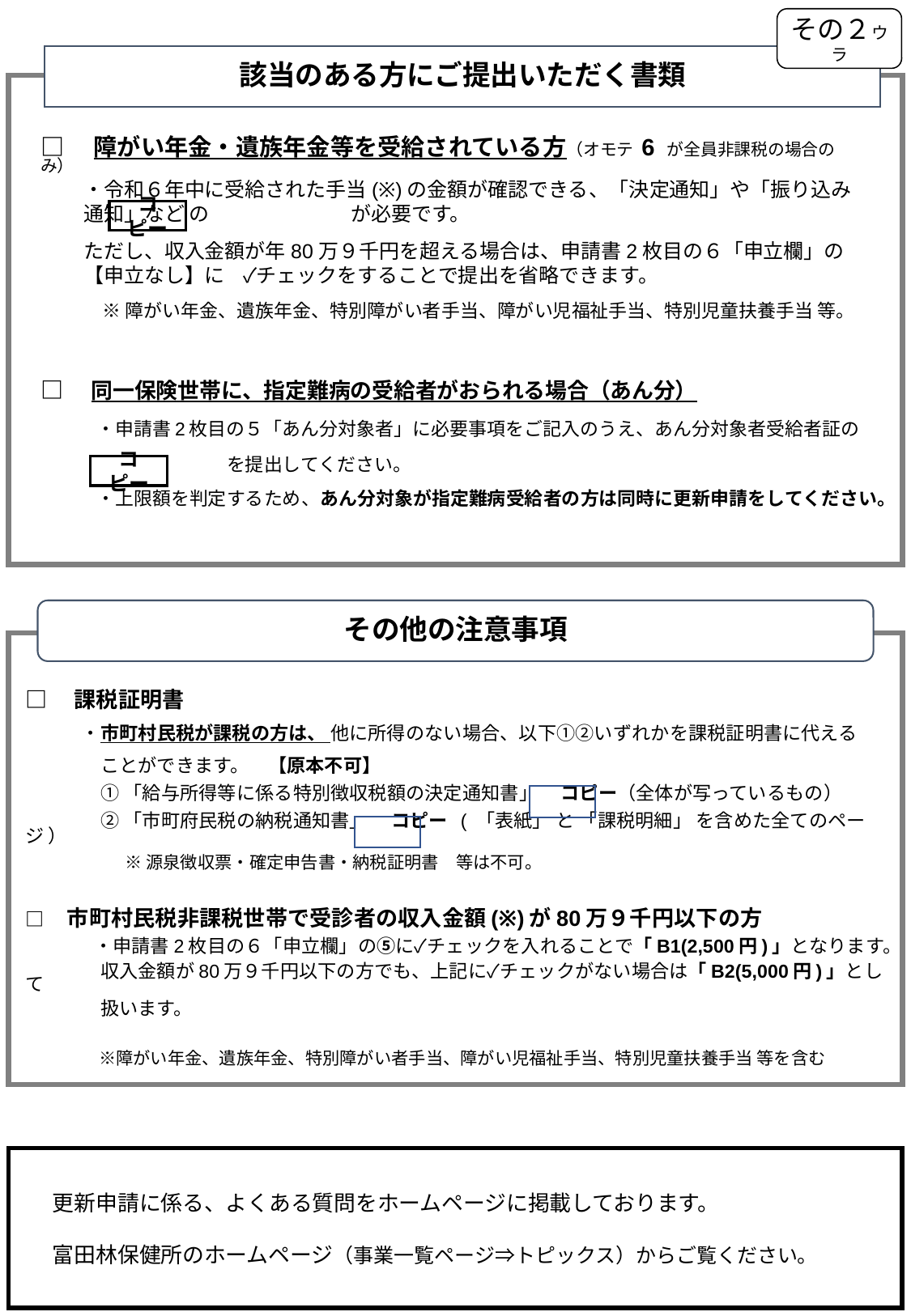

その２ウラ
# 該当のある方にご提出いただく書類

□　障がい年金・遺族年金等を受給されている方（オモテ 6 が全員非課税の場合のみ）
・令和６年中に受給された手当(※)の金額が確認できる、「決定通知」や「振り込み通知」など の　　　　　　　が必要です。
ただし、収入金額が年80万９千円を超える場合は、申請書2枚目の６「申立欄」の【申立なし】に    ✓チェックをすることで提出を省略できます。
　※ 障がい年金、遺族年金、特別障がい者手当、障がい児福祉手当、特別児童扶養手当 等。
コピー
□　同一保険世帯に、指定難病の受給者がおられる場合（あん分）
　　　・申請書2枚目の５「あん分対象者」に必要事項をご記入のうえ、あん分対象者受給者証の
　　　　　　　　　　を提出してください。
　　　・上限額を判定するため、あん分対象が指定難病受給者の方は同時に更新申請をしてください。

コピー
その他の注意事項

□　課税証明書
　　　・市町村民税が課税の方は、 他に所得のない場合、以下①②いずれかを課税証明書に代える
　　　　ことができます。　【原本不可】
　　　　① 「給与所得等に係る特別徴収税額の決定通知書」 　コピー（全体が写っているもの）
　　　　② 「市町府民税の納税通知書」 　コピー  ( 「表紙」 と 「課税明細」 を含めた全てのページ ）
　　　　※ 源泉徴収票・確定申告書・納税証明書　等は不可。

□　市町村民税非課税世帯で受診者の収入金額(※)が80万９千円以下の方
　　　・申請書2枚目の６「申立欄」の⑤に✓チェックを入れることで「B1(2,500円)」となります。
　　　　収入金額が80万９千円以下の方でも、上記に✓チェックがない場合は「B2(5,000円)」として
　　　　扱います。

　　　　※障がい年金、遺族年金、特別障がい者手当、障がい児福祉手当、特別児童扶養手当 等を含む

　更新申請に係る、よくある質問をホームページに掲載しております。

　富田林保健所のホームページ（事業一覧ページ⇒トピックス）からご覧ください。